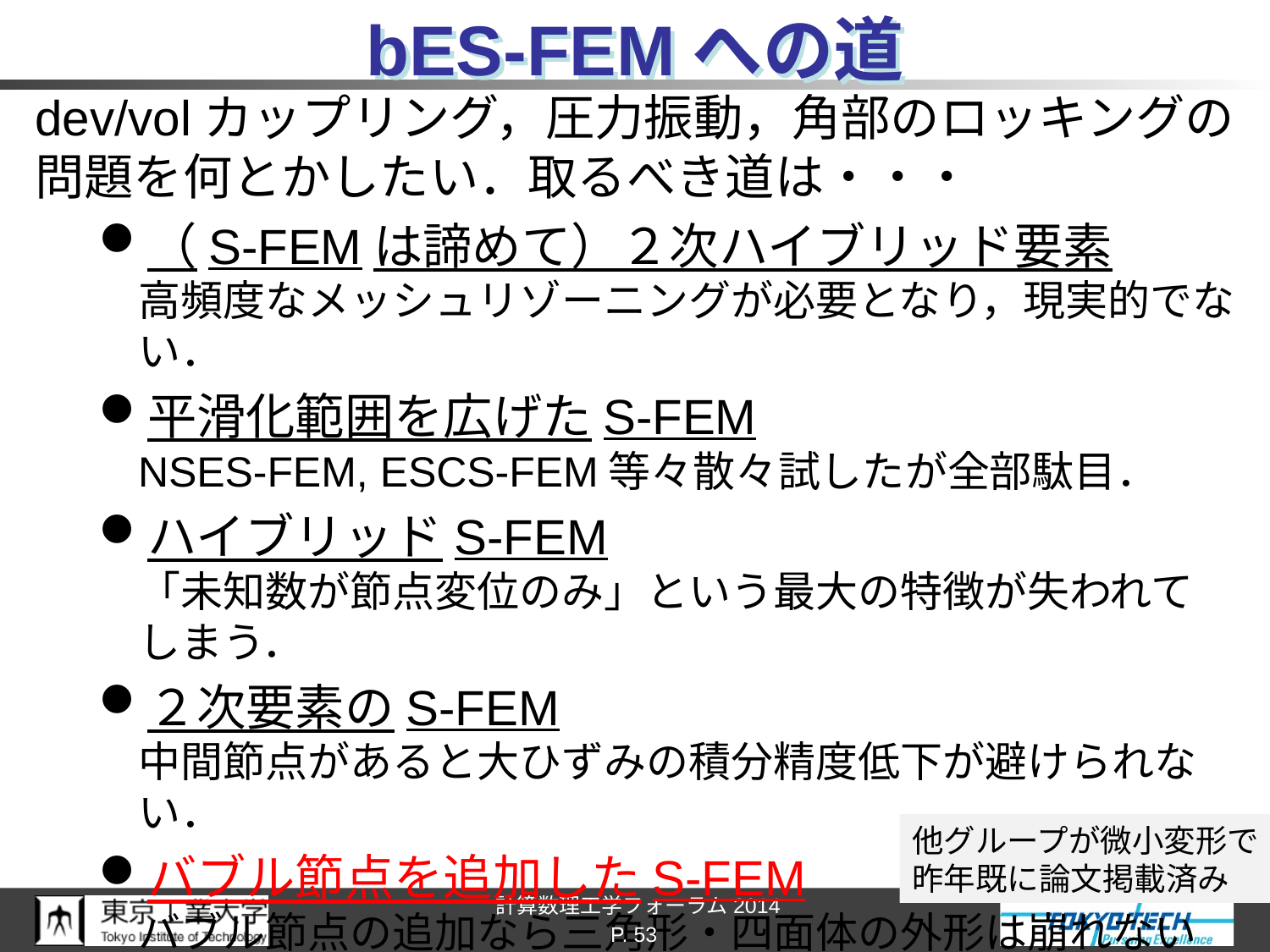

# bES-FEMへの道
dev/volカップリング，圧力振動，角部のロッキングの問題を何とかしたい．取るべき道は・・・
（S-FEMは諦めて）２次ハイブリッド要素
高頻度なメッシュリゾーニングが必要となり，現実的でない．
平滑化範囲を広げたS-FEM
NSES-FEM, ESCS-FEM等々散々試したが全部駄目．
ハイブリッドS-FEM
「未知数が節点変位のみ」という最大の特徴が失われてしまう．
２次要素のS-FEM
中間節点があると大ひずみの積分精度低下が避けられない．
バブル節点を追加したS-FEM
バブル節点の追加なら三角形・四面体の外形は崩れないので，積分精度低下が最小限で済む．
他グループが微小変形で
昨年既に論文掲載済み
P. 53